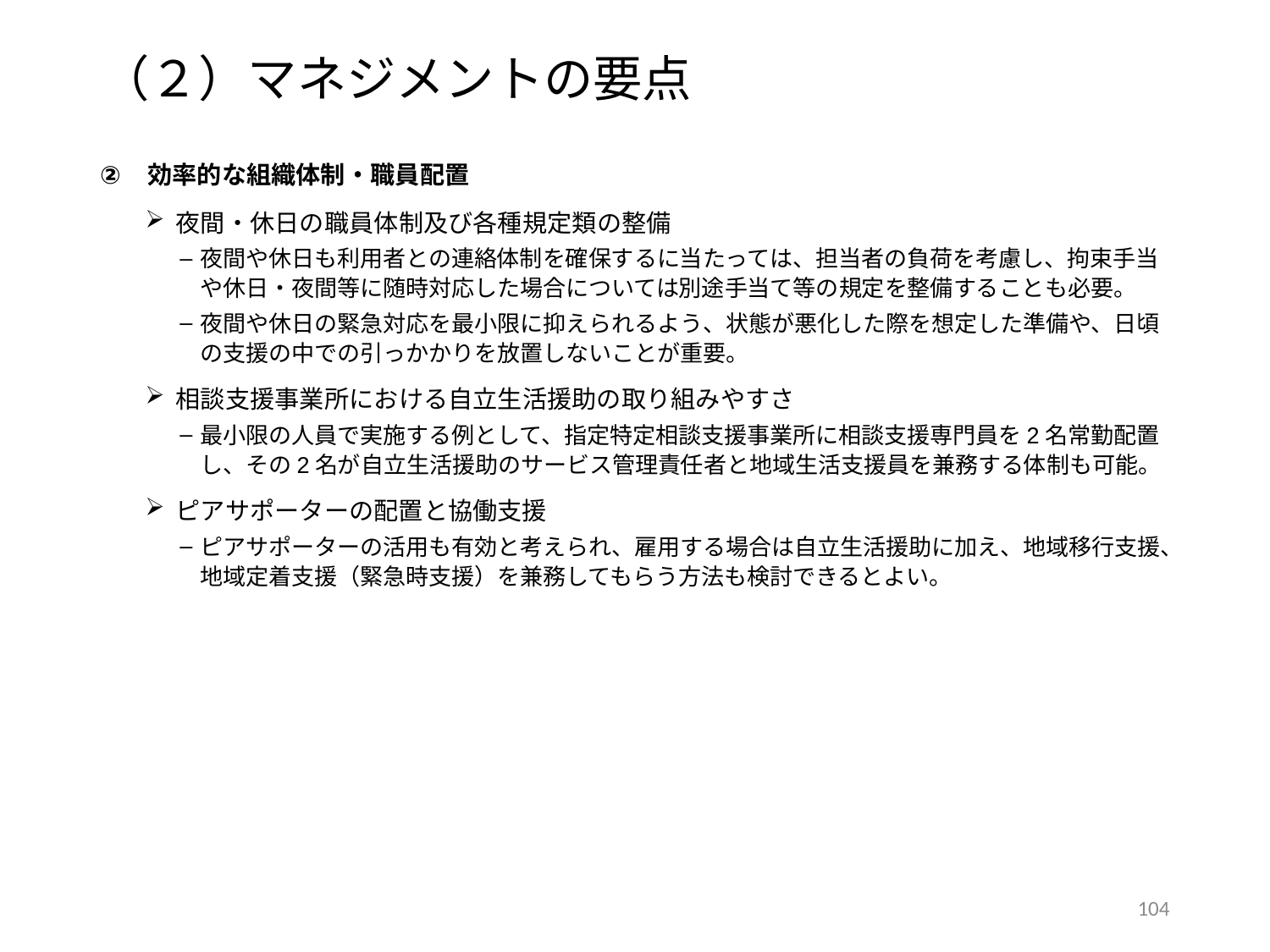

（２）マネジメントの要点
効率的な組織体制・職員配置
夜間・休日の職員体制及び各種規定類の整備
夜間や休日も利用者との連絡体制を確保するに当たっては、担当者の負荷を考慮し、拘束手当や休日・夜間等に随時対応した場合については別途手当て等の規定を整備することも必要。
夜間や休日の緊急対応を最小限に抑えられるよう、状態が悪化した際を想定した準備や、日頃の支援の中での引っかかりを放置しないことが重要。
相談支援事業所における自立生活援助の取り組みやすさ
最小限の人員で実施する例として、指定特定相談支援事業所に相談支援専門員を2名常勤配置し、その2名が自立生活援助のサービス管理責任者と地域生活支援員を兼務する体制も可能。
ピアサポーターの配置と協働支援
ピアサポーターの活用も有効と考えられ、雇用する場合は自立生活援助に加え、地域移行支援、地域定着支援（緊急時支援）を兼務してもらう方法も検討できるとよい。

104